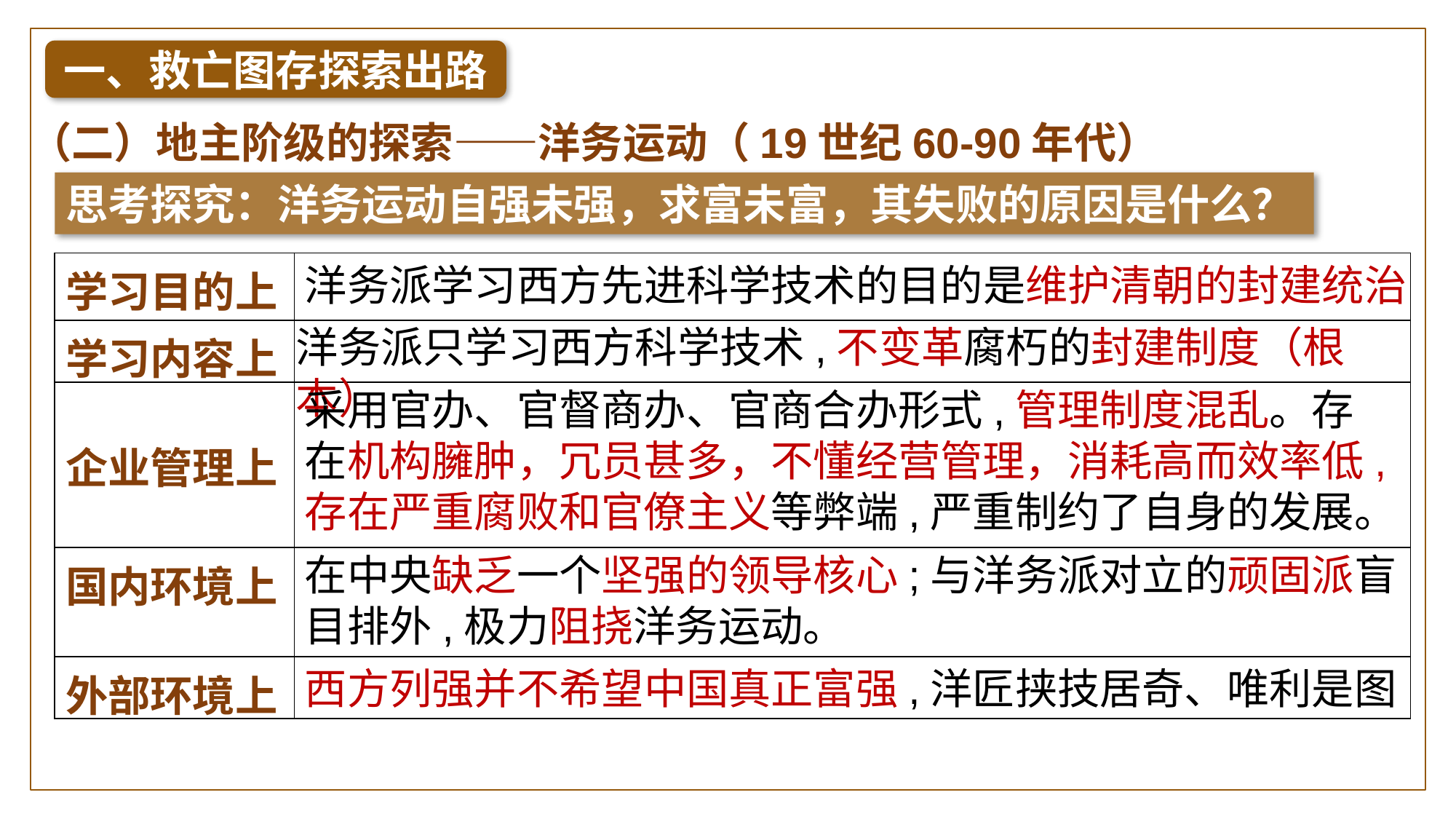

一、救亡图存探索出路
（二）地主阶级的探索——洋务运动（19世纪60-90年代）
思考探究：洋务运动自强未强，求富未富，其失败的原因是什么？
| 学习目的上 |  |
| --- | --- |
| 学习内容上 |  |
| 企业管理上 |  |
| 国内环境上 |  |
| 外部环境上 |  |
洋务派学习西方先进科学技术的目的是维护清朝的封建统治
洋务派只学习西方科学技术,不变革腐朽的封建制度（根本）
采用官办、官督商办、官商合办形式,管理制度混乱。存在机构臃肿，冗员甚多，不懂经营管理，消耗高而效率低,存在严重腐败和官僚主义等弊端,严重制约了自身的发展。
在中央缺乏一个坚强的领导核心;与洋务派对立的顽固派盲目排外,极力阻挠洋务运动。
西方列强并不希望中国真正富强,洋匠挟技居奇、唯利是图